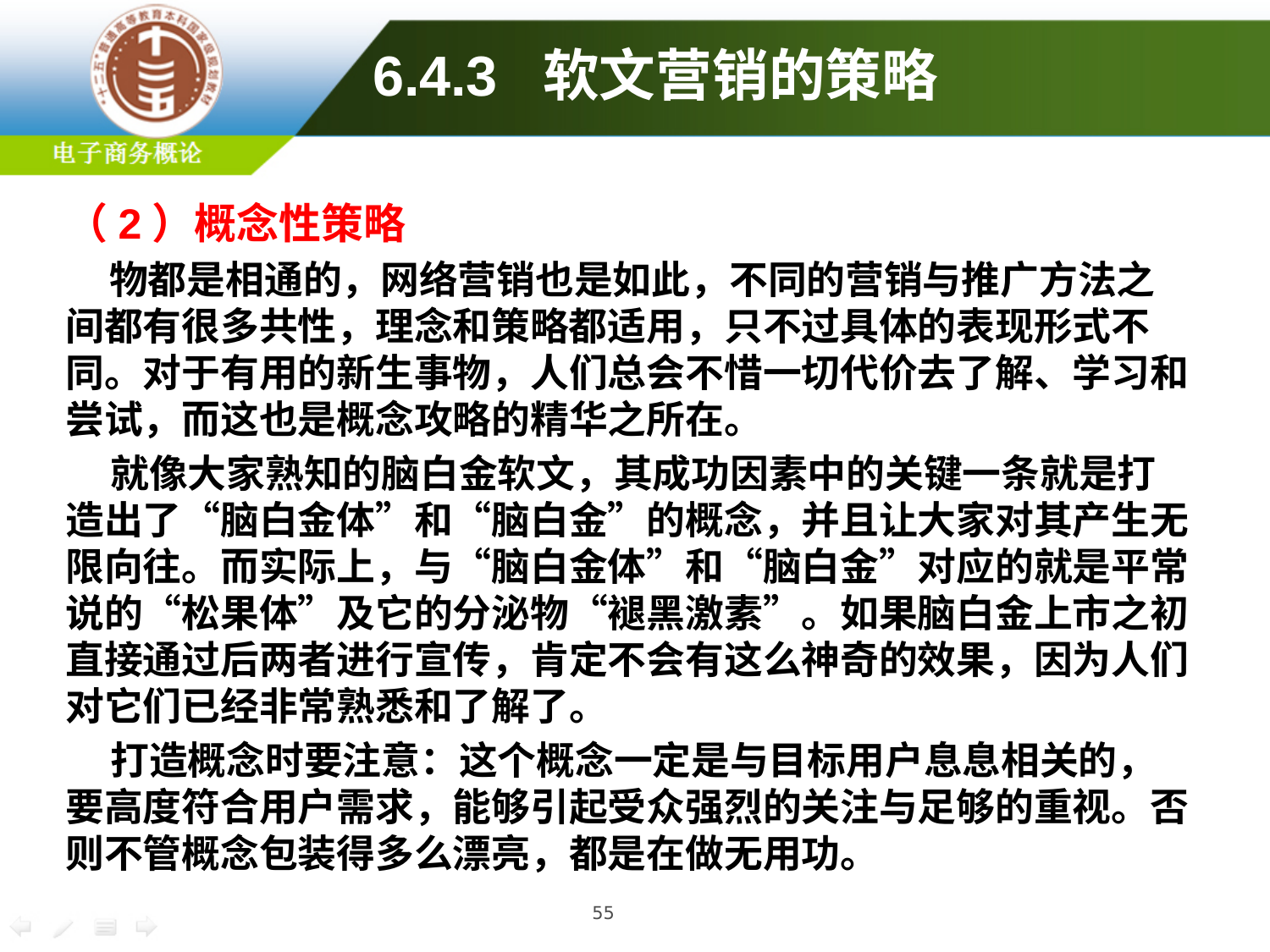

# 6.4.3  软文营销的策略
（2）概念性策略
    物都是相通的，网络营销也是如此，不同的营销与推广方法之间都有很多共性，理念和策略都适用，只不过具体的表现形式不同。对于有用的新生事物，人们总会不惜一切代价去了解、学习和尝试，而这也是概念攻略的精华之所在。
    就像大家熟知的脑白金软文，其成功因素中的关键一条就是打造出了“脑白金体”和“脑白金”的概念，并且让大家对其产生无限向往。而实际上，与“脑白金体”和“脑白金”对应的就是平常说的“松果体”及它的分泌物“褪黑激素”。如果脑白金上市之初直接通过后两者进行宣传，肯定不会有这么神奇的效果，因为人们对它们已经非常熟悉和了解了。
    打造概念时要注意：这个概念一定是与目标用户息息相关的，要高度符合用户需求，能够引起受众强烈的关注与足够的重视。否则不管概念包装得多么漂亮，都是在做无用功。
55